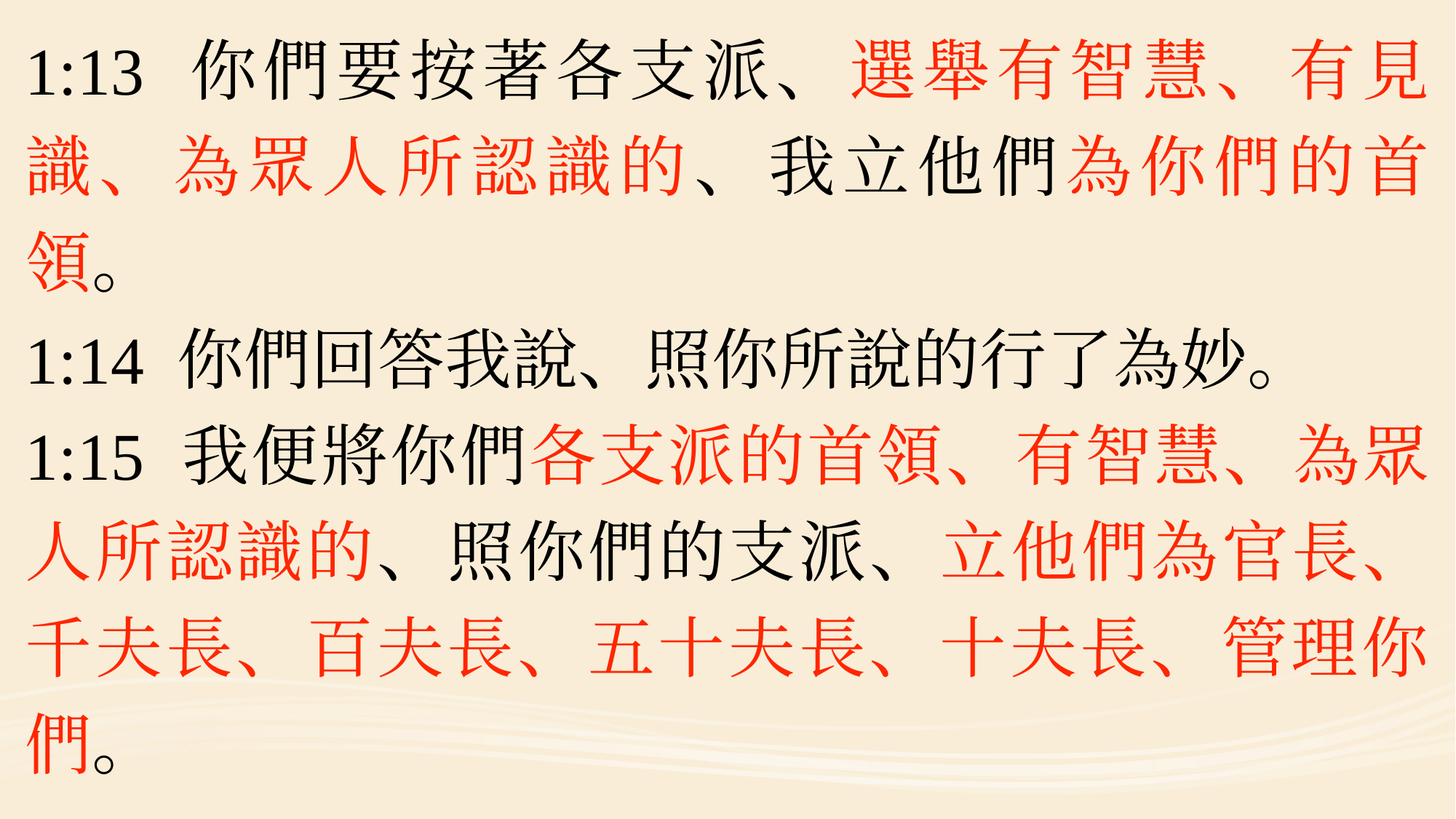

#
1:13 你們要按著各支派、選舉有智慧、有見識、為眾人所認識的、我立他們為你們的首領。
1:14 你們回答我說、照你所說的行了為妙。
1:15 我便將你們各支派的首領、有智慧、為眾人所認識的、照你們的支派、立他們為官長、千夫長、百夫長、五十夫長、十夫長、管理你們。
20